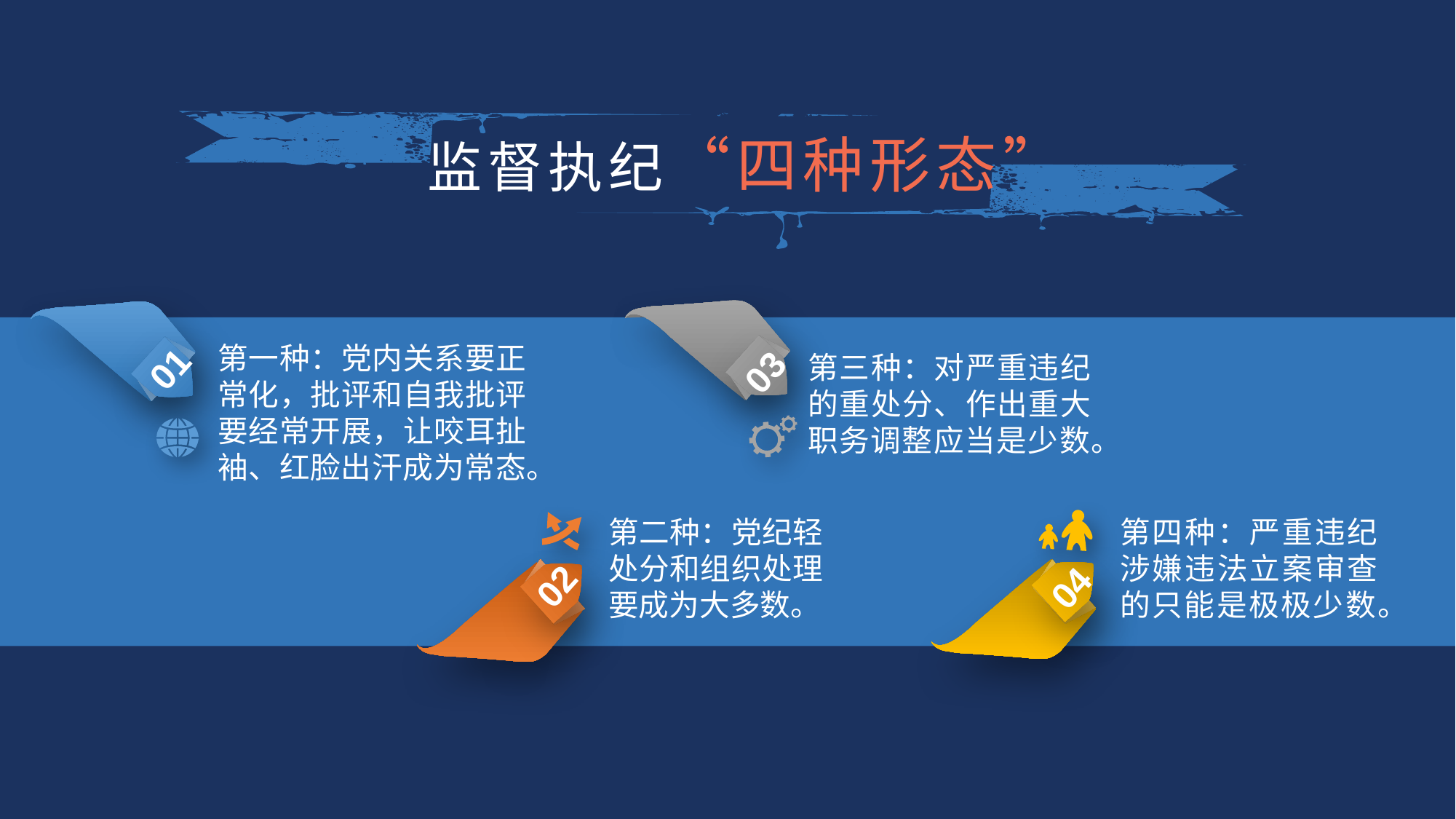

监督执纪“四种形态”

第三种：对严重违纪的重处分、作出重大职务调整应当是少数。
01
第一种：党内关系要正常化，批评和自我批评要经常开展，让咬耳扯袖、红脸出汗成为常态。

03

第二种：党纪轻处分和组织处理要成为大多数。
第四种：严重违纪涉嫌违法立案审查的只能是极极少数。

02
04